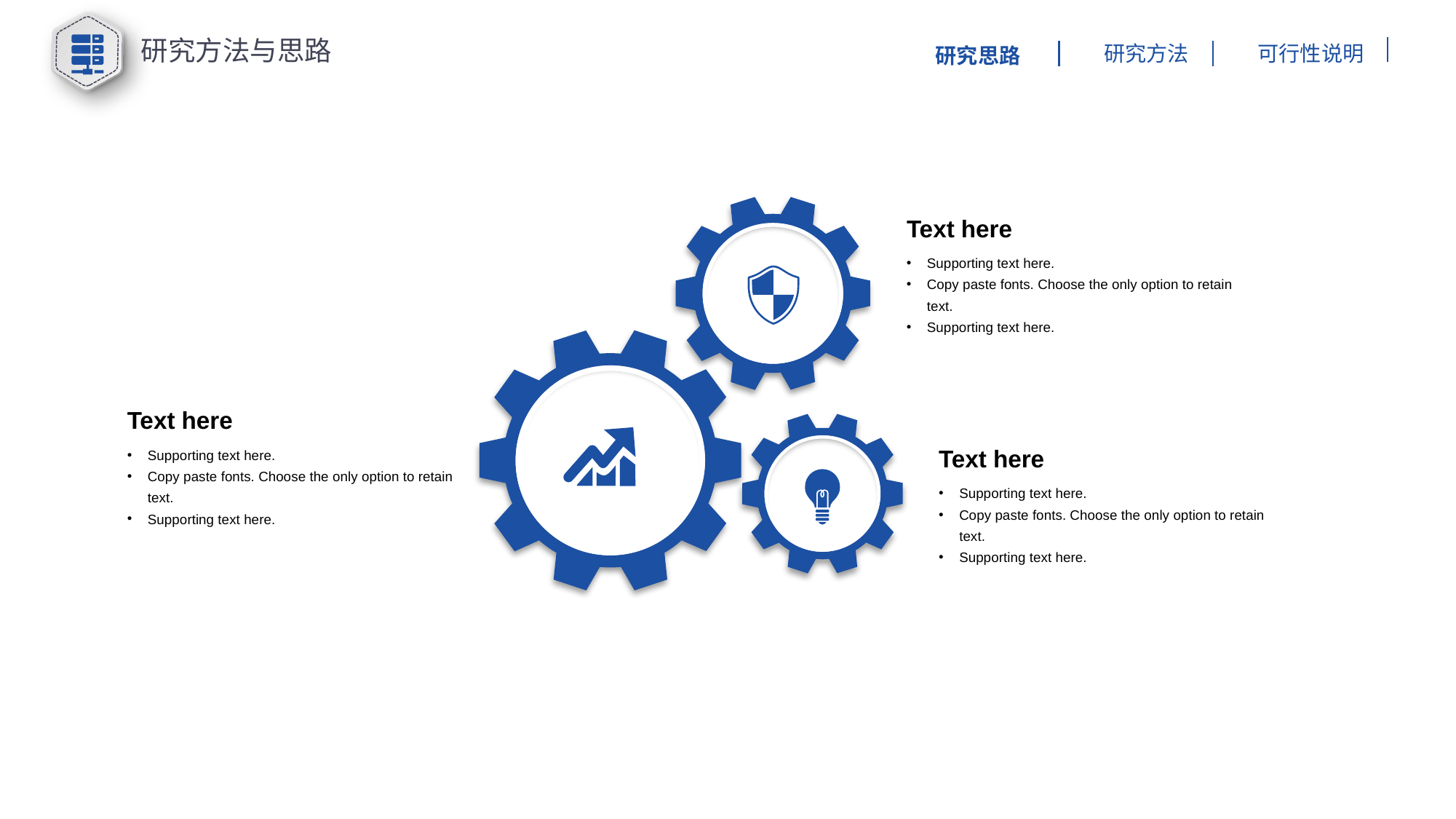

研究方法与思路

研究方法
可行性说明
研究思路

Text here
Supporting text here.
Copy paste fonts. Choose the only option to retain text.
Supporting text here.

Text here

Text here
Supporting text here.
Copy paste fonts. Choose the only option to retain text.
Supporting text here.

Supporting text here.
Copy paste fonts. Choose the only option to retain text.
Supporting text here.